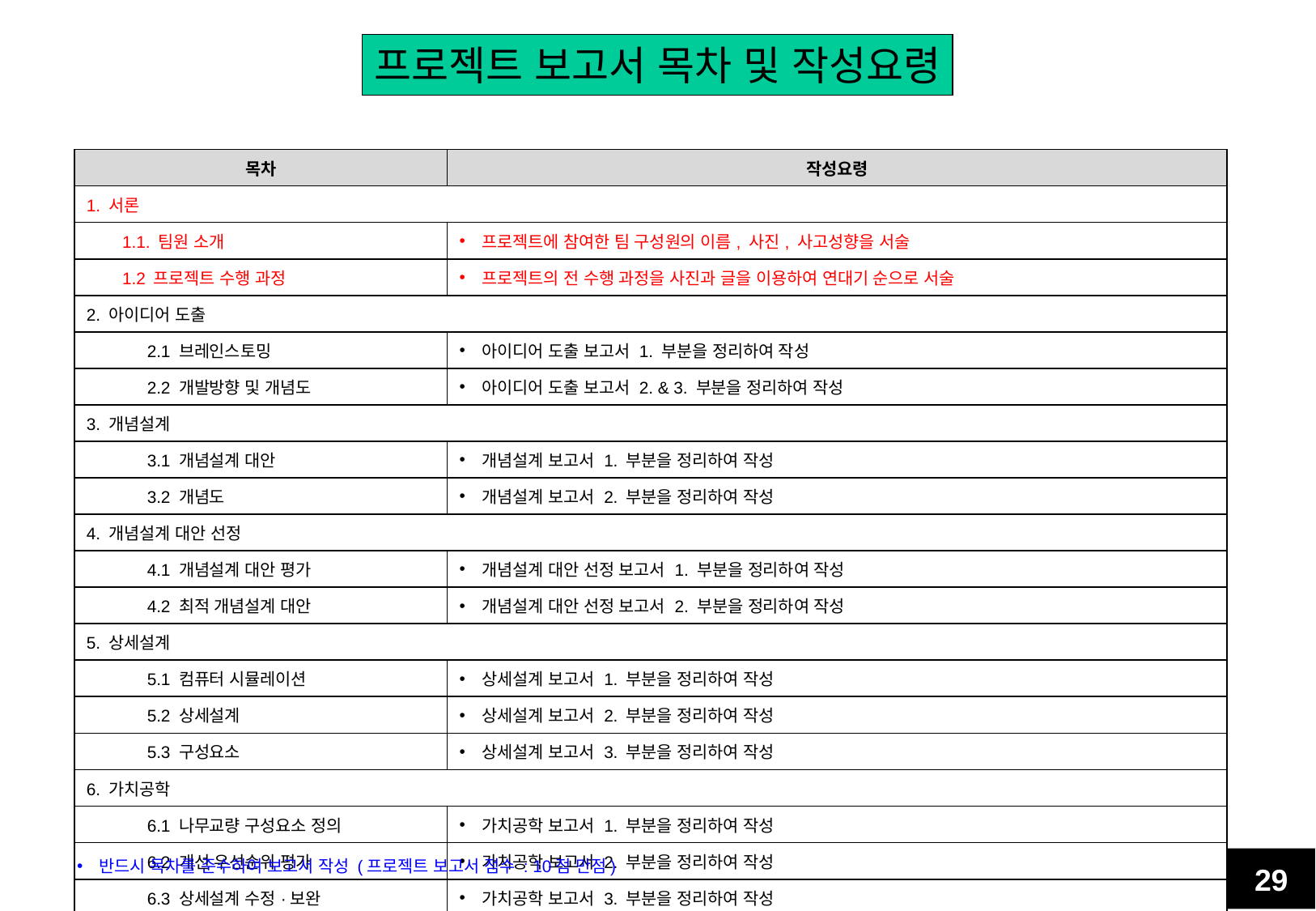

프로젝트 보고서 목차 및 작성요령
| 목차 | 작성요령 |
| --- | --- |
| 1. 서론 |  |
| 1.1. 팀원 소개 | 프로젝트에 참여한 팀 구성원의 이름, 사진, 사고성향을 서술 |
| 1.2 프로젝트 수행 과정 | 프로젝트의 전 수행 과정을 사진과 글을 이용하여 연대기 순으로 서술 |
| 2. 아이디어 도출 |  |
| 2.1 브레인스토밍 | 아이디어 도출 보고서 1. 부분을 정리하여 작성 |
| 2.2 개발방향 및 개념도 | 아이디어 도출 보고서 2. & 3. 부분을 정리하여 작성 |
| 3. 개념설계 |  |
| 3.1 개념설계 대안 | 개념설계 보고서 1. 부분을 정리하여 작성 |
| 3.2 개념도 | 개념설계 보고서 2. 부분을 정리하여 작성 |
| 4. 개념설계 대안 선정 |  |
| 4.1 개념설계 대안 평가 | 개념설계 대안 선정 보고서 1. 부분을 정리하여 작성 |
| 4.2 최적 개념설계 대안 | 개념설계 대안 선정 보고서 2. 부분을 정리하여 작성 |
| 5. 상세설계 |  |
| 5.1 컴퓨터 시뮬레이션 | 상세설계 보고서 1. 부분을 정리하여 작성 |
| 5.2 상세설계 | 상세설계 보고서 2. 부분을 정리하여 작성 |
| 5.3 구성요소 | 상세설계 보고서 3. 부분을 정리하여 작성 |
| 6. 가치공학 |  |
| 6.1 나무교량 구성요소 정의 | 가치공학 보고서 1. 부분을 정리하여 작성 |
| 6.2 개선 우선순위 평가 | 가치공학 보고서 2. 부분을 정리하여 작성 |
| 6.3 상세설계 수정·보완 | 가치공학 보고서 3. 부분을 정리하여 작성 |
반드시 목차를 준수하여 보고서 작성 (프로젝트 보고서 점수 : 10점 만점)
29